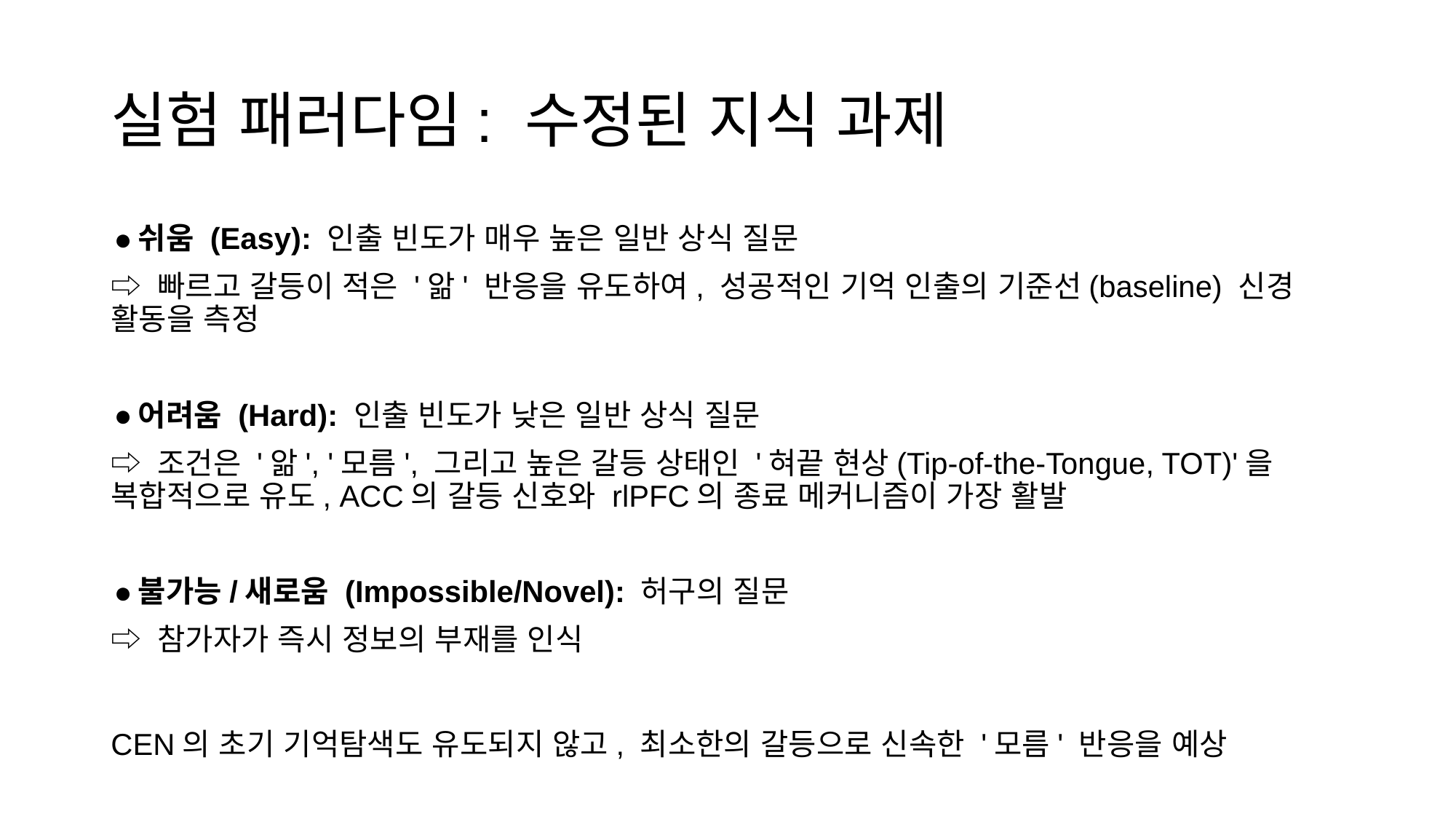

# 실험 패러다임: 수정된 지식 과제
쉬움 (Easy): 인출 빈도가 매우 높은 일반 상식 질문
⇨ 빠르고 갈등이 적은 '앎' 반응을 유도하여, 성공적인 기억 인출의 기준선(baseline) 신경 활동을 측정

어려움 (Hard): 인출 빈도가 낮은 일반 상식 질문
⇨ 조건은 '앎', '모름', 그리고 높은 갈등 상태인 '혀끝 현상(Tip-of-the-Tongue, TOT)'을 복합적으로 유도, ACC의 갈등 신호와 rlPFC의 종료 메커니즘이 가장 활발

불가능/새로움 (Impossible/Novel): 허구의 질문
⇨ 참가자가 즉시 정보의 부재를 인식

CEN의 초기 기억탐색도 유도되지 않고, 최소한의 갈등으로 신속한 '모름' 반응을 예상